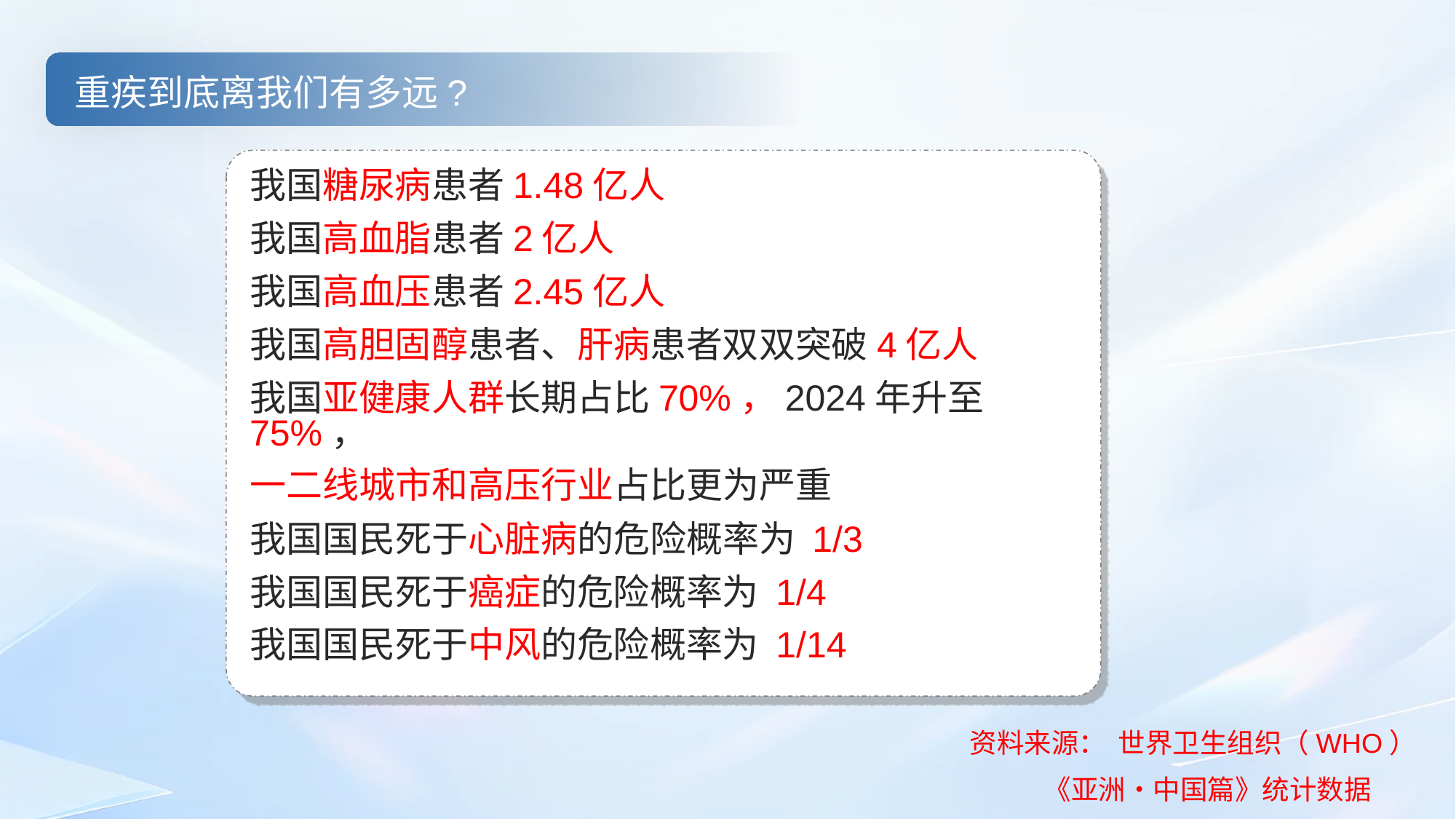

重疾到底离我们有多远?

我国糖尿病患者1.48亿人
我国高血脂患者2亿人
我国高血压患者2.45亿人
我国高胆固醇患者、肝病患者双双突破4亿人
我国亚健康人群长期占比70%，2024年升至75%，
一二线城市和高压行业占比更为严重
我国国民死于心脏病的危险概率为 1/3
我国国民死于癌症的危险概率为 1/4
我国国民死于中风的危险概率为 1/14

资料来源：  世界卫生组织（WHO）
           《亚洲•中国篇》统计数据